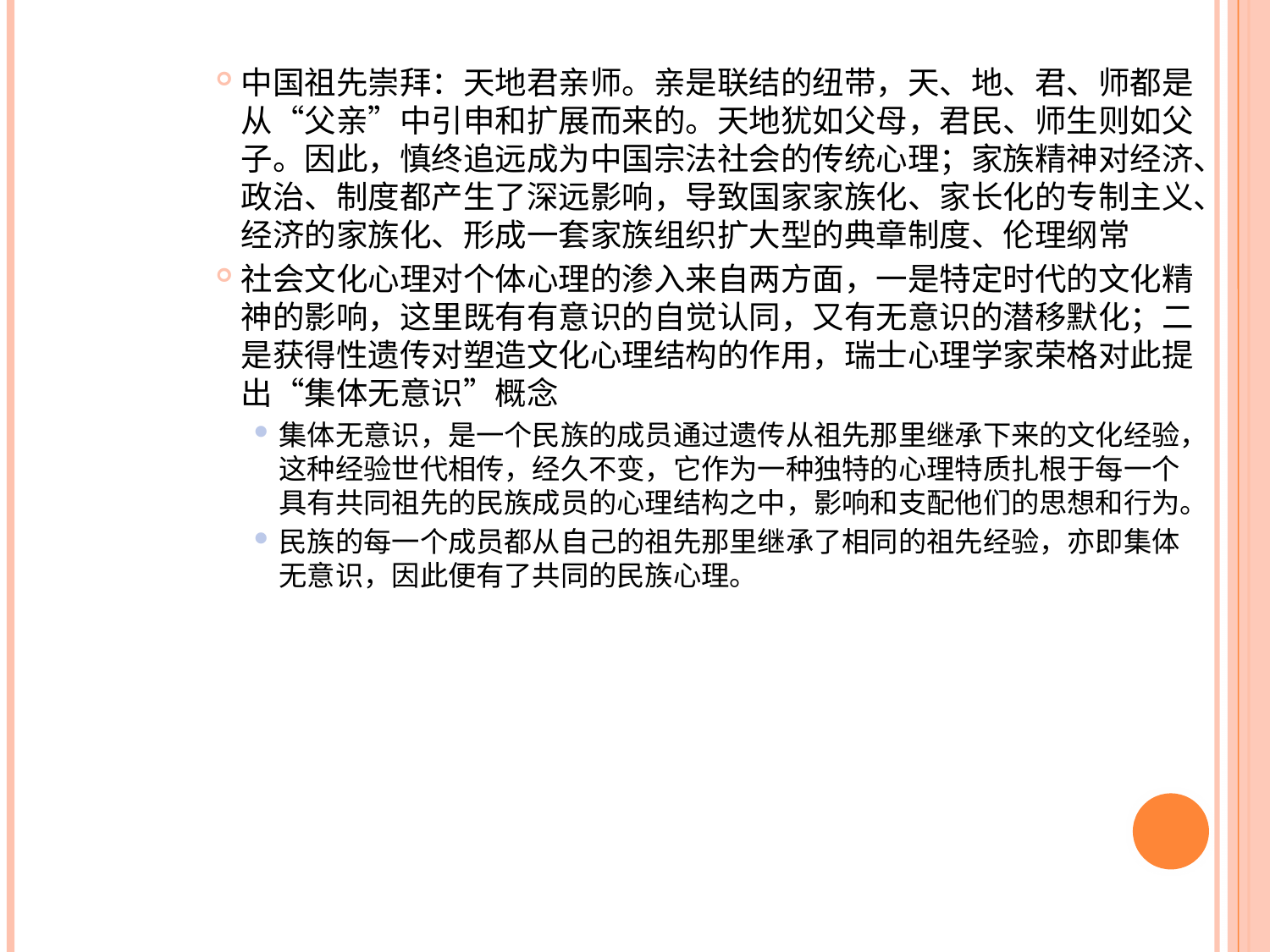

中国祖先崇拜：天地君亲师。亲是联结的纽带，天、地、君、师都是从“父亲”中引申和扩展而来的。天地犹如父母，君民、师生则如父子。因此，慎终追远成为中国宗法社会的传统心理；家族精神对经济、政治、制度都产生了深远影响，导致国家家族化、家长化的专制主义、经济的家族化、形成一套家族组织扩大型的典章制度、伦理纲常
社会文化心理对个体心理的渗入来自两方面，一是特定时代的文化精神的影响，这里既有有意识的自觉认同，又有无意识的潜移默化；二是获得性遗传对塑造文化心理结构的作用，瑞士心理学家荣格对此提出“集体无意识”概念
集体无意识，是一个民族的成员通过遗传从祖先那里继承下来的文化经验，这种经验世代相传，经久不变，它作为一种独特的心理特质扎根于每一个具有共同祖先的民族成员的心理结构之中，影响和支配他们的思想和行为。
民族的每一个成员都从自己的祖先那里继承了相同的祖先经验，亦即集体无意识，因此便有了共同的民族心理。